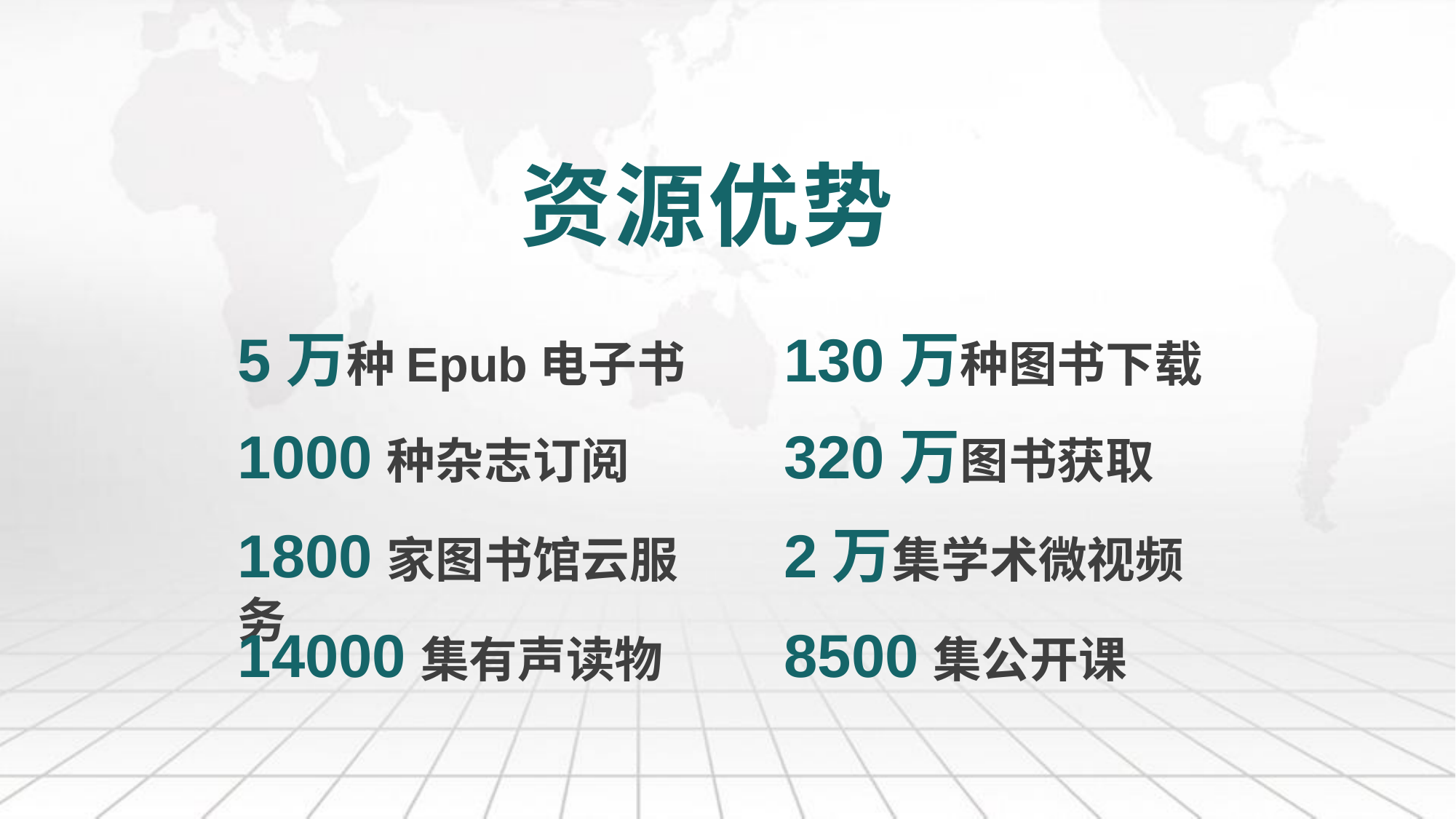

资源优势
5万种Epub电子书
130万种图书下载
1000种杂志订阅
320万图书获取
1800家图书馆云服务
2万集学术微视频
14000集有声读物
8500集公开课